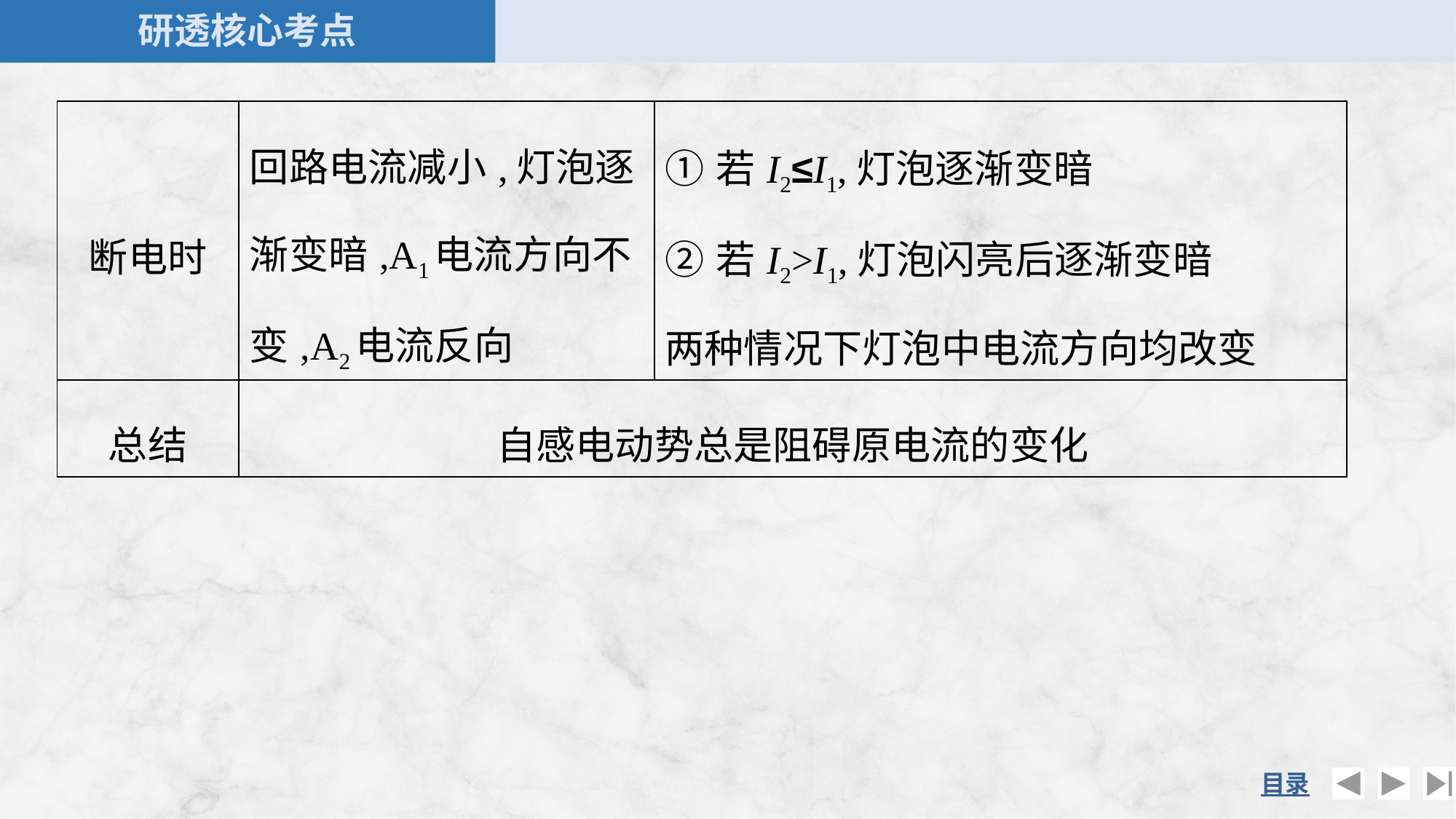

| 断电时 | 回路电流减小,灯泡逐渐变暗,A1电流方向不变,A2电流反向 | ①若I2≤I1,灯泡逐渐变暗 ②若I2>I1,灯泡闪亮后逐渐变暗 两种情况下灯泡中电流方向均改变 |
| --- | --- | --- |
| 总结 | 自感电动势总是阻碍原电流的变化 |  |